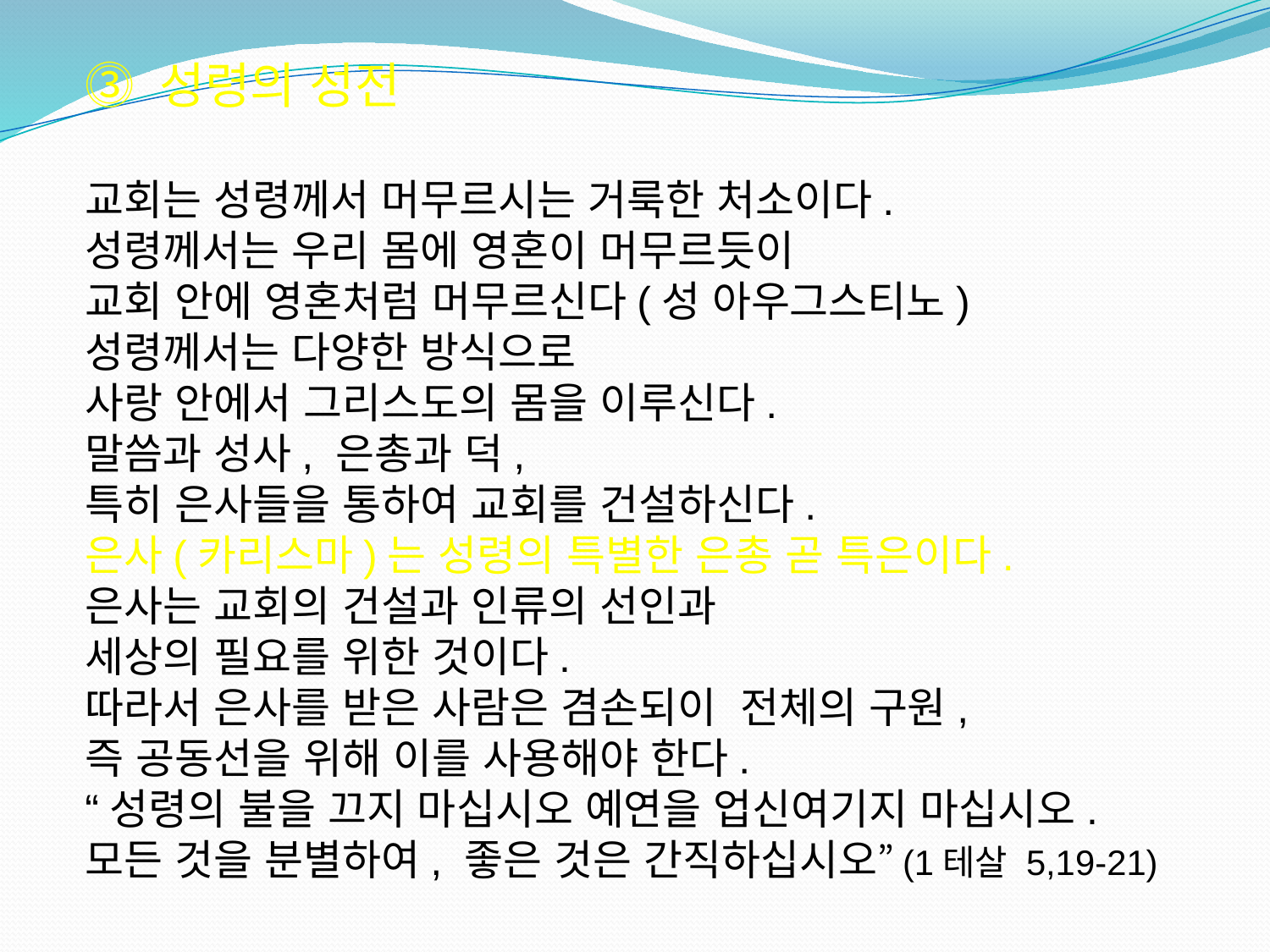

⓷ 성령의 성전
교회는 성령께서 머무르시는 거룩한 처소이다.
성령께서는 우리 몸에 영혼이 머무르듯이
교회 안에 영혼처럼 머무르신다(성 아우그스티노)
성령께서는 다양한 방식으로
사랑 안에서 그리스도의 몸을 이루신다.
말씀과 성사, 은총과 덕,
특히 은사들을 통하여 교회를 건설하신다.
은사(카리스마)는 성령의 특별한 은총 곧 특은이다.
은사는 교회의 건설과 인류의 선인과
세상의 필요를 위한 것이다.
따라서 은사를 받은 사람은 겸손되이  전체의 구원,
즉 공동선을 위해 이를 사용해야 한다.
“성령의 불을 끄지 마십시오 예연을 업신여기지 마십시오.
모든 것을 분별하여, 좋은 것은 간직하십시오”(1테살 5,19-21)